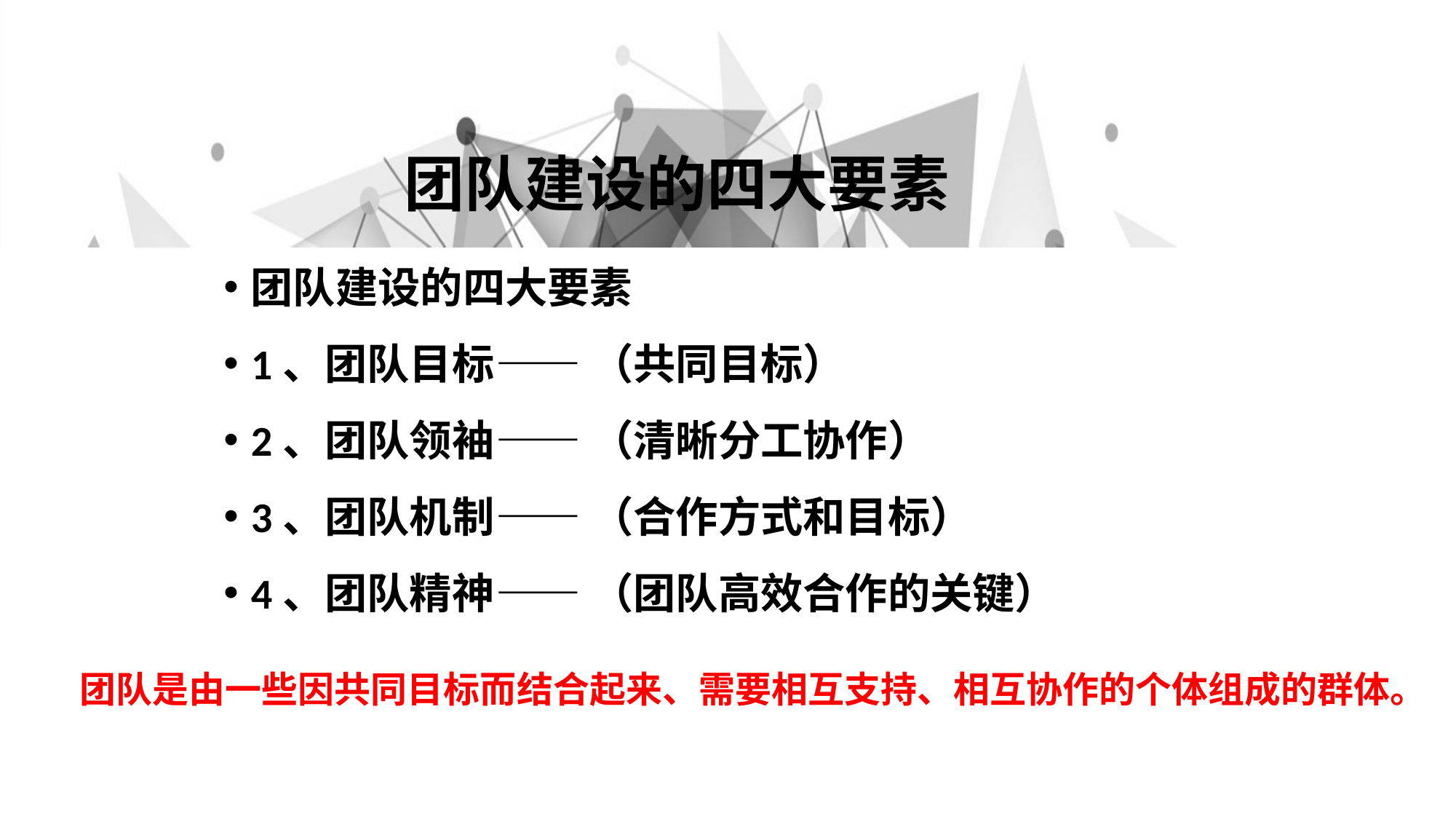

# 团队建设的四大要素
团队建设的四大要素
1、团队目标
2、团队领袖
3、团队机制
4、团队精神

——（共同目标）
——（清晰分工协作）
——（合作方式和目标）
——（团队高效合作的关键）

    团队是由一些因共同目标而结合起来、需要相互支持、相互协作的个体组成的群体。